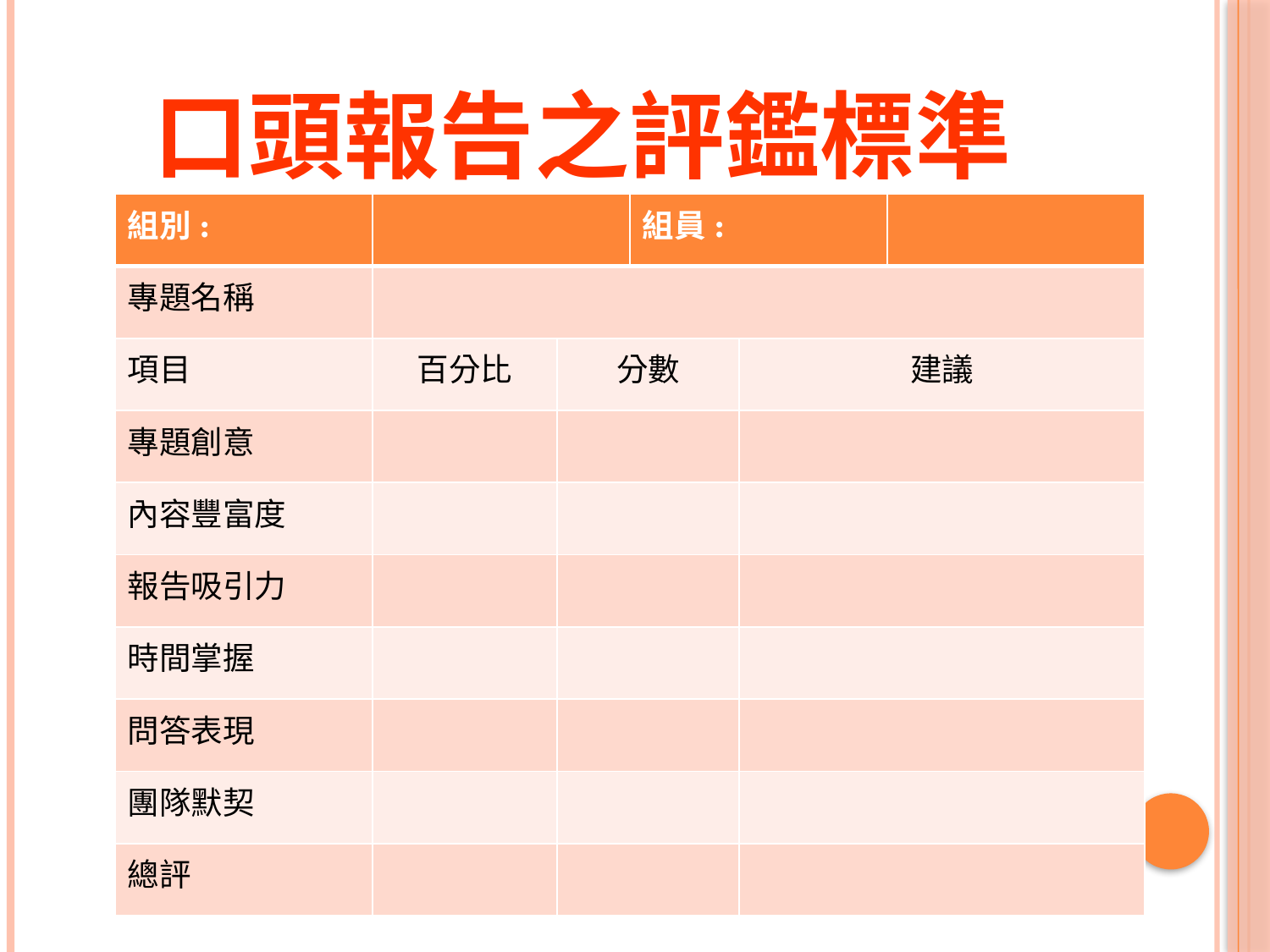

# 口頭報告之評鑑標準
| 組別: |  |  | 組員: |  |  |
| --- | --- | --- | --- | --- | --- |
| 專題名稱 |  |  |  |  |  |
| 項目 | 百分比 | 分數 |  | 建議 |  |
| 專題創意 |  |  |  |  |  |
| 內容豐富度 |  |  |  |  |  |
| 報告吸引力 |  |  |  |  |  |
| 時間掌握 |  |  |  |  |  |
| 問答表現 |  |  |  |  |  |
| 團隊默契 |  |  |  |  |  |
| 總評 |  |  |  |  |  |